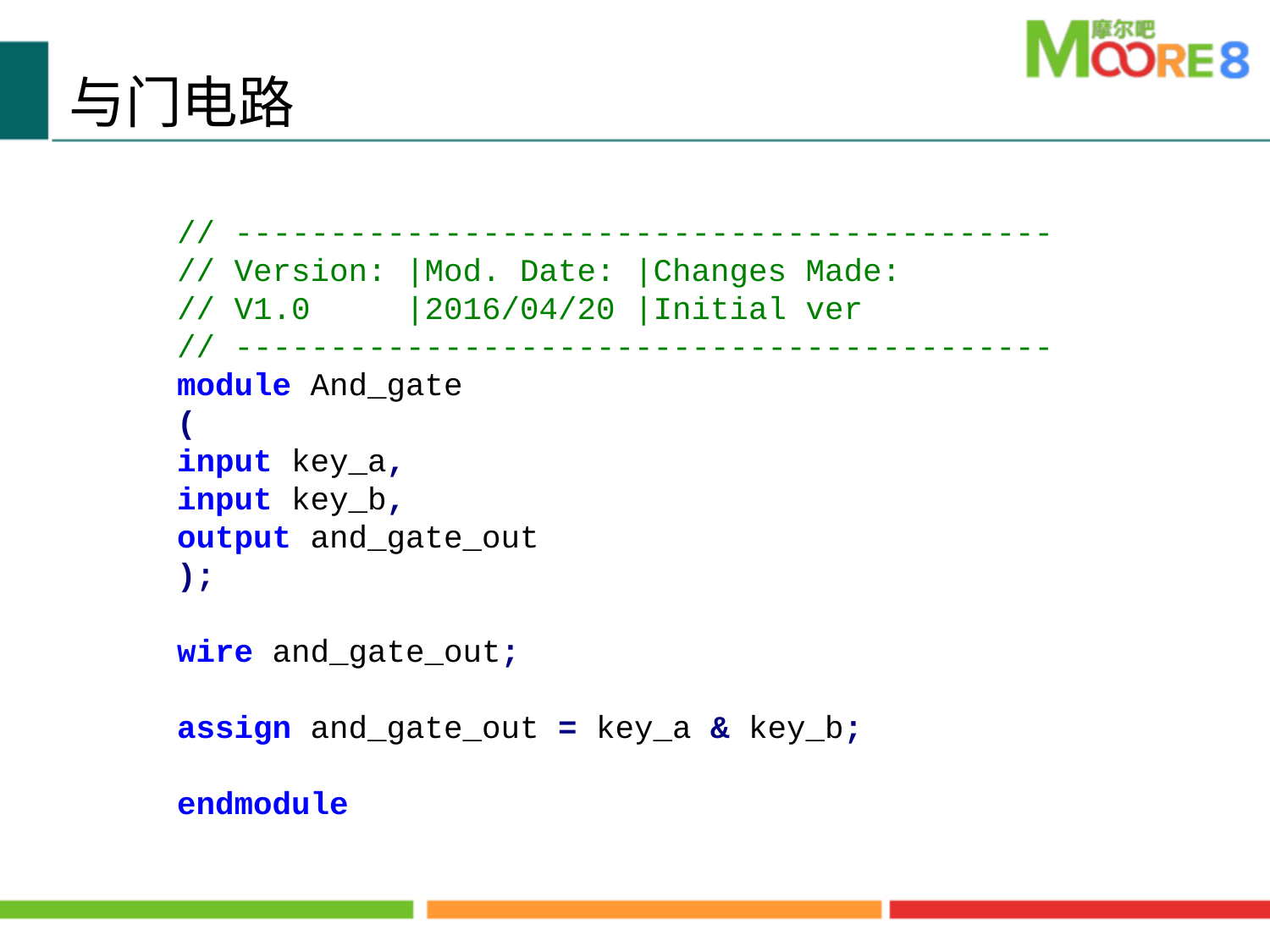

与门电路
// -------------------------------------------
// Version: |Mod. Date: |Changes Made:
// V1.0     |2016/04/20 |Initial ver
// -------------------------------------------
module And_gate
(
input key_a,
input key_b,
output and_gate_out
);

wire and_gate_out;

assign and_gate_out = key_a & key_b;

endmodule